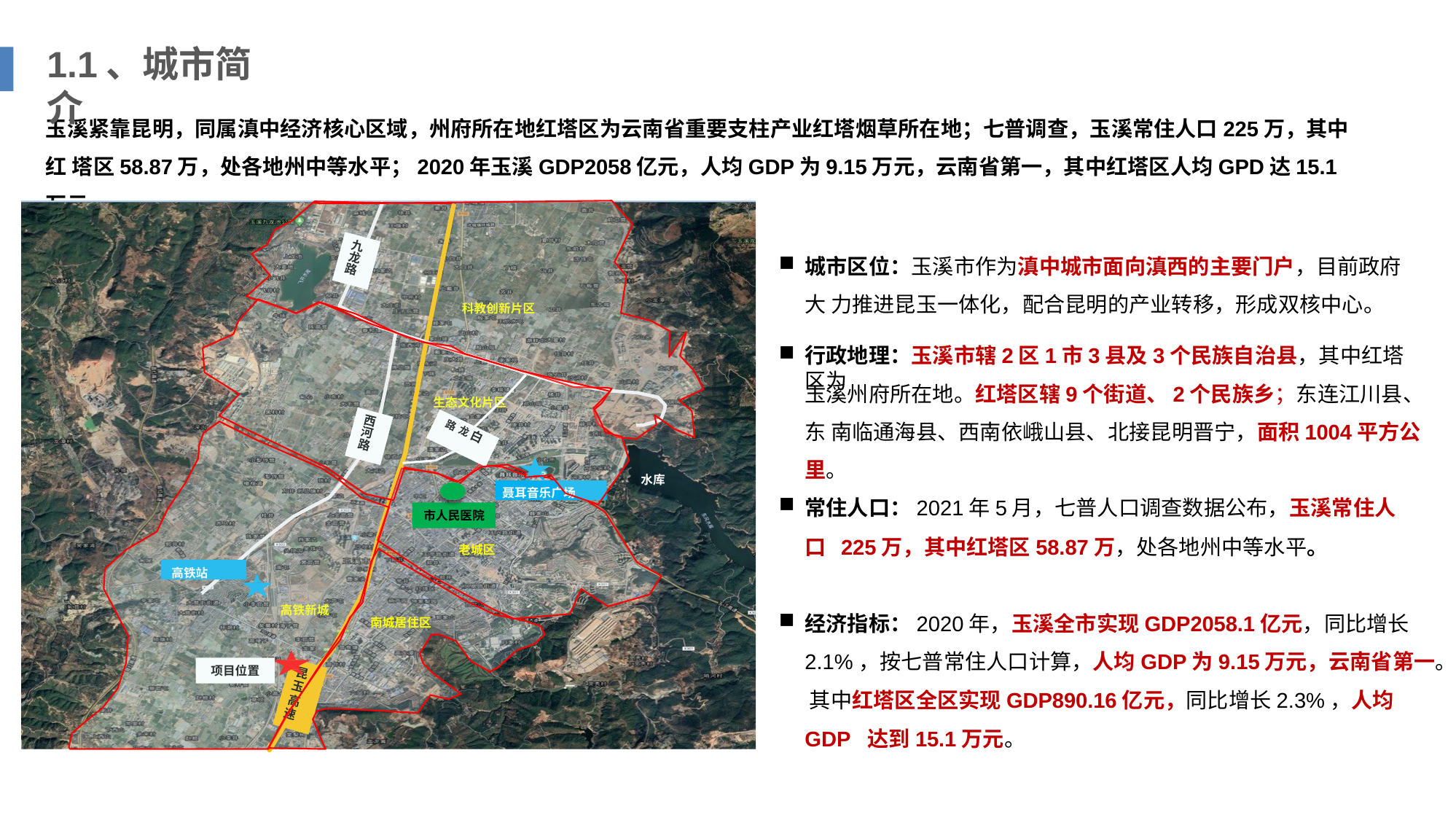

# 1.1、城市简介
玉溪紧靠昆明，同属滇中经济核心区域，州府所在地红塔区为云南省重要支柱产业红塔烟草所在地；七普调查，玉溪常住人口225万，其中红 塔区58.87万，处各地州中等水平；2020年玉溪GDP2058亿元，人均GDP为9.15万元，云南省第一，其中红塔区人均GPD达15.1万元。

城市区位：玉溪市作为滇中城市面向滇西的主要门户，目前政府大 力推进昆玉一体化，配合昆明的产业转移，形成双核中心。

九
龙
路

科教创新片区

行政地理：玉溪市辖2区1市3县及3个民族自治县，其中红塔区为
玉溪州府所在地。红塔区辖9个街道、2个民族乡；东连江川县、东 南临通海县、西南依峨山县、北接昆明晋宁，面积1004平方公里。

生态文化片区

西

路龙白
河
路

水库

常住人口：2021年5月，七普人口调查数据公布，玉溪常住人口  225万，其中红塔区58.87万，处各地州中等水平。
聂耳音乐广场

市人民医院
老城区

高铁站

经济指标：2020年，玉溪全市实现GDP2058.1亿元，同比增长 2.1%，按七普常住人口计算，人均GDP为9.15万元，云南省第一。 其中红塔区全区实现GDP890.16亿元，同比增长2.3%，人均GDP  达到15.1万元。
高铁新城
南城居住区

项目位置
昆
玉
高
速